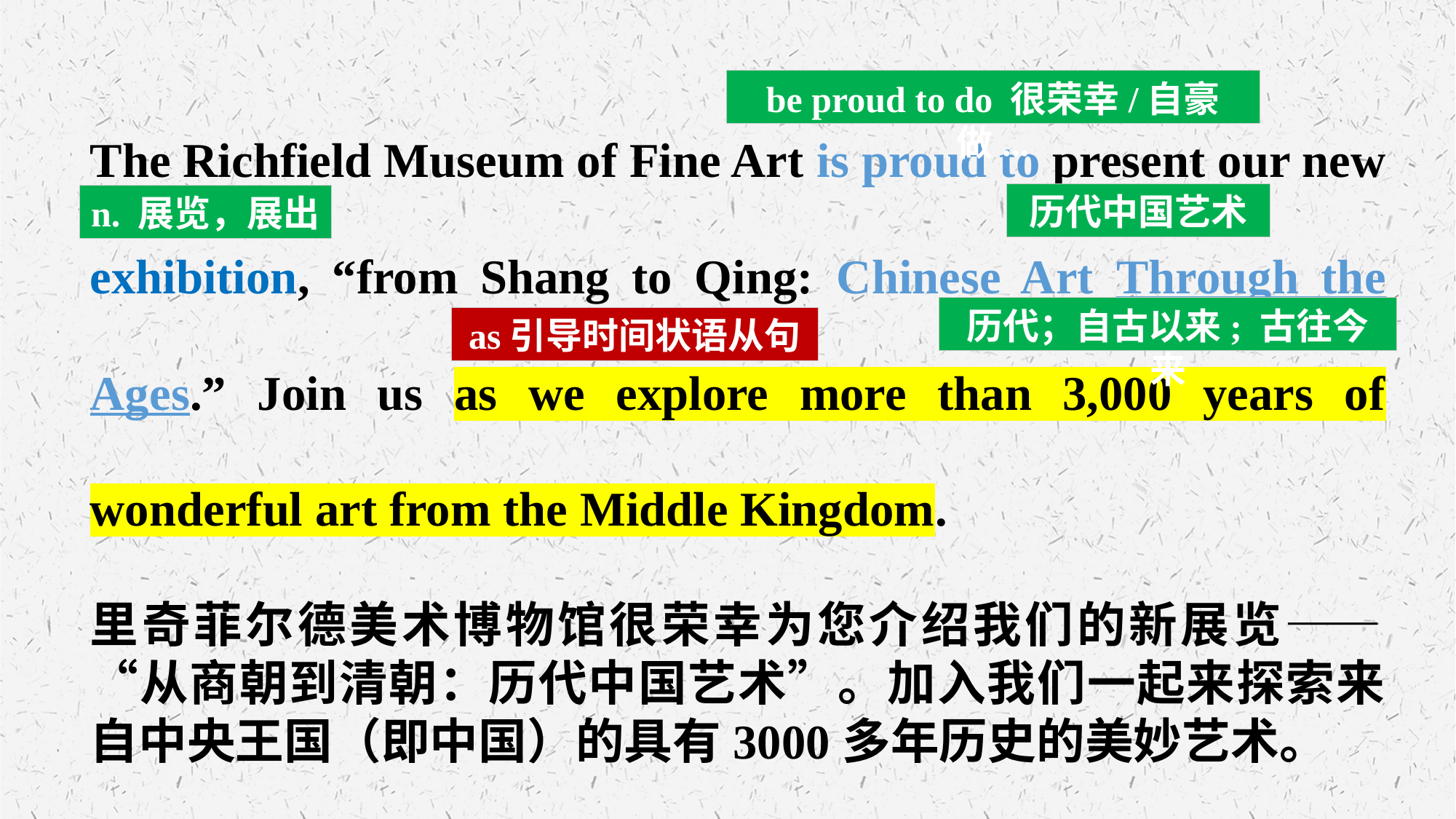

The Richfield Museum of Fine Art is proud to present our new exhibition, “from Shang to Qing: Chinese Art Through the Ages.” Join us as we explore more than 3,000 years of wonderful art from the Middle Kingdom.

里奇菲尔德美术博物馆很荣幸为您介绍我们的新展览——“从商朝到清朝：历代中国艺术”。加入我们一起来探索来自中央王国（即中国）的具有3000多年历史的美妙艺术。
be proud to do 很荣幸/自豪做...
历代中国艺术
n. 展览，展出
历代；自古以来; 古往今来
as引导时间状语从句